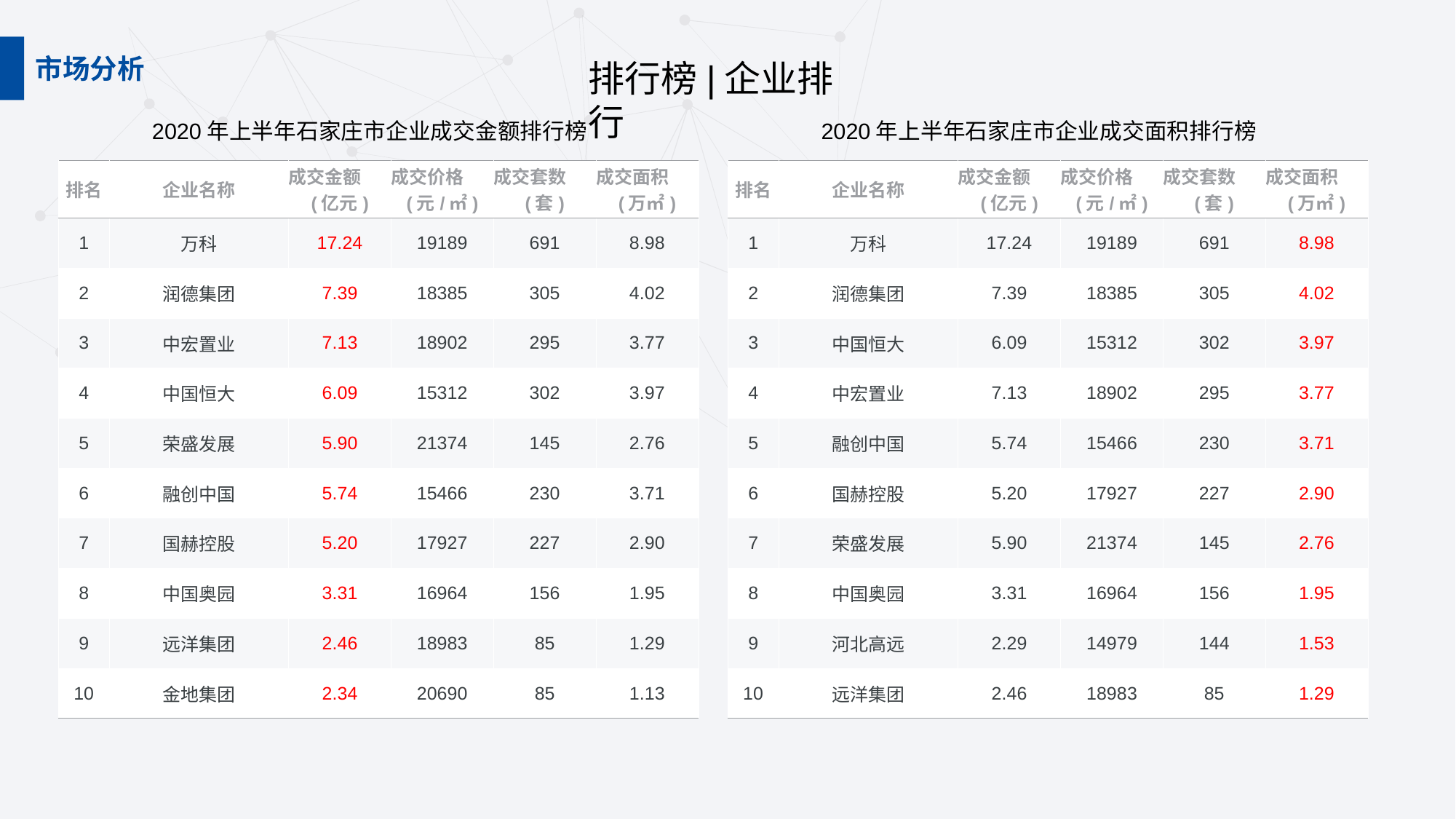

市场分析
排行榜|企业排行
2020年上半年石家庄市企业成交金额排行榜
2020年上半年石家庄市企业成交面积排行榜
| 排名 | 企业名称 | 成交金额 (亿元) | 成交价格 (元/㎡) | 成交套数 (套) | 成交面积 (万㎡) |
| --- | --- | --- | --- | --- | --- |
| 1 | 万科 | 17.24 | 19189 | 691 | 8.98 |
| 2 | 润德集团 | 7.39 | 18385 | 305 | 4.02 |
| 3 | 中宏置业 | 7.13 | 18902 | 295 | 3.77 |
| 4 | 中国恒大 | 6.09 | 15312 | 302 | 3.97 |
| 5 | 荣盛发展 | 5.90 | 21374 | 145 | 2.76 |
| 6 | 融创中国 | 5.74 | 15466 | 230 | 3.71 |
| 7 | 国赫控股 | 5.20 | 17927 | 227 | 2.90 |
| 8 | 中国奥园 | 3.31 | 16964 | 156 | 1.95 |
| 9 | 远洋集团 | 2.46 | 18983 | 85 | 1.29 |
| 10 | 金地集团 | 2.34 | 20690 | 85 | 1.13 |
| 排名 | 企业名称 | 成交金额 (亿元) | 成交价格 (元/㎡) | 成交套数 (套) | 成交面积 (万㎡) |
| --- | --- | --- | --- | --- | --- |
| 1 | 万科 | 17.24 | 19189 | 691 | 8.98 |
| 2 | 润德集团 | 7.39 | 18385 | 305 | 4.02 |
| 3 | 中国恒大 | 6.09 | 15312 | 302 | 3.97 |
| 4 | 中宏置业 | 7.13 | 18902 | 295 | 3.77 |
| 5 | 融创中国 | 5.74 | 15466 | 230 | 3.71 |
| 6 | 国赫控股 | 5.20 | 17927 | 227 | 2.90 |
| 7 | 荣盛发展 | 5.90 | 21374 | 145 | 2.76 |
| 8 | 中国奥园 | 3.31 | 16964 | 156 | 1.95 |
| 9 | 河北高远 | 2.29 | 14979 | 144 | 1.53 |
| 10 | 远洋集团 | 2.46 | 18983 | 85 | 1.29 |